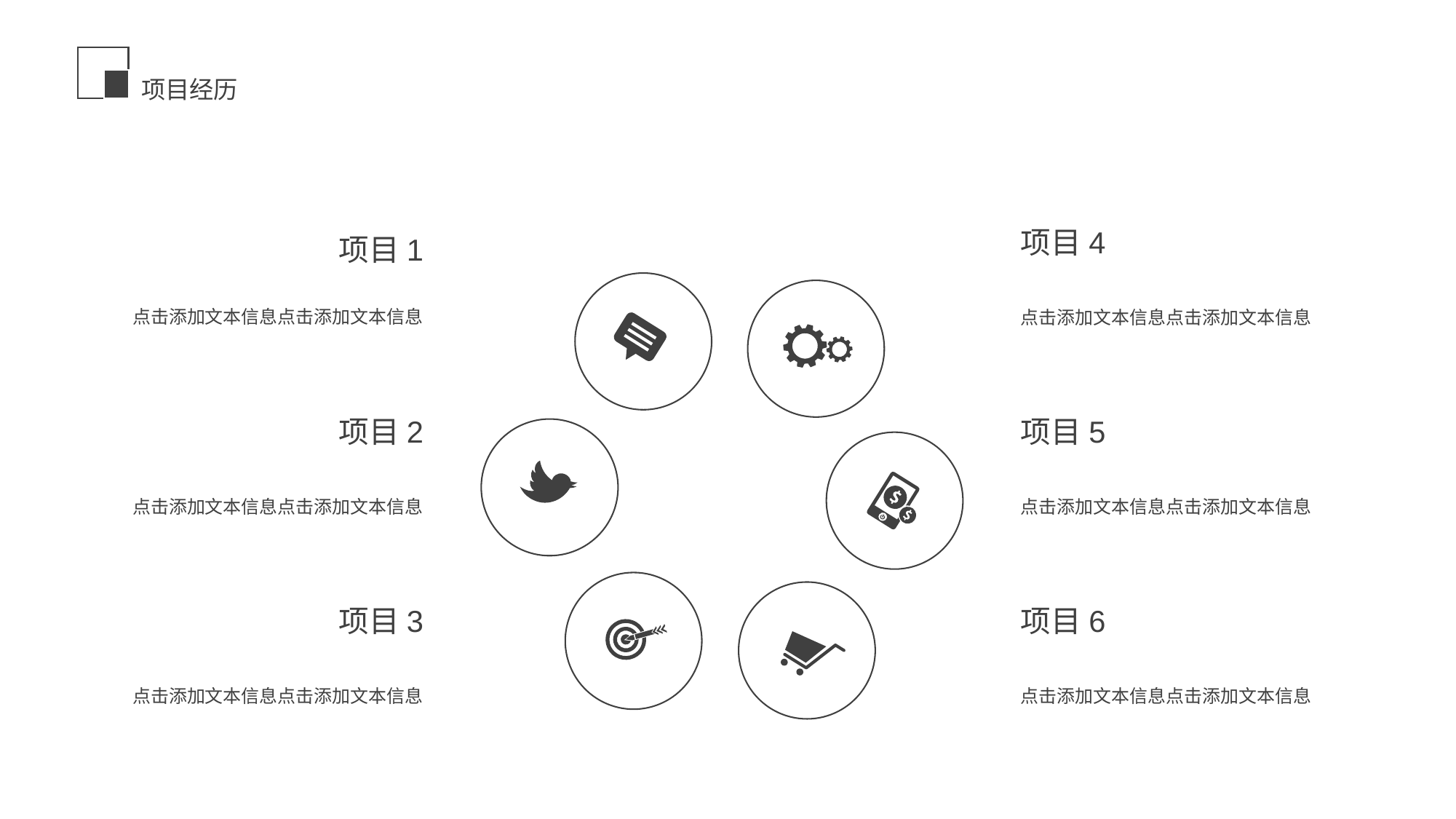

项目经历
项目4
项目1

点击添加文本信息点击添加文本信息
点击添加文本信息点击添加文本信息

项目2
项目5

点击添加文本信息点击添加文本信息
点击添加文本信息点击添加文本信息

项目6
项目3

点击添加文本信息点击添加文本信息
点击添加文本信息点击添加文本信息